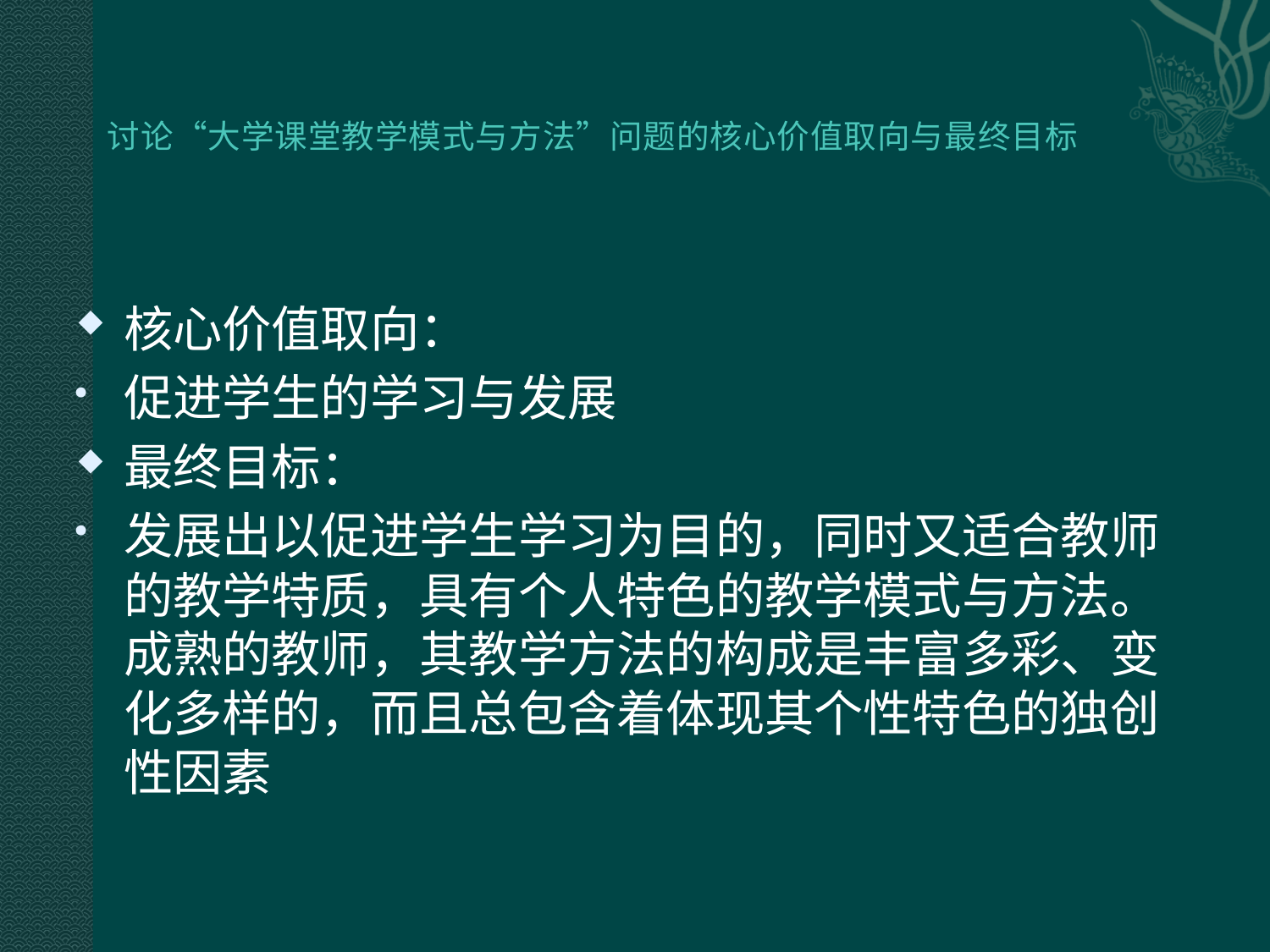

# 讨论“大学课堂教学模式与方法”问题的核心价值取向与最终目标

核心价值取向：
促进学生的学习与发展
最终目标：
发展出以促进学生学习为目的，同时又适合教师的教学特质，具有个人特色的教学模式与方法。成熟的教师，其教学方法的构成是丰富多彩、变化多样的，而且总包含着体现其个性特色的独创性因素